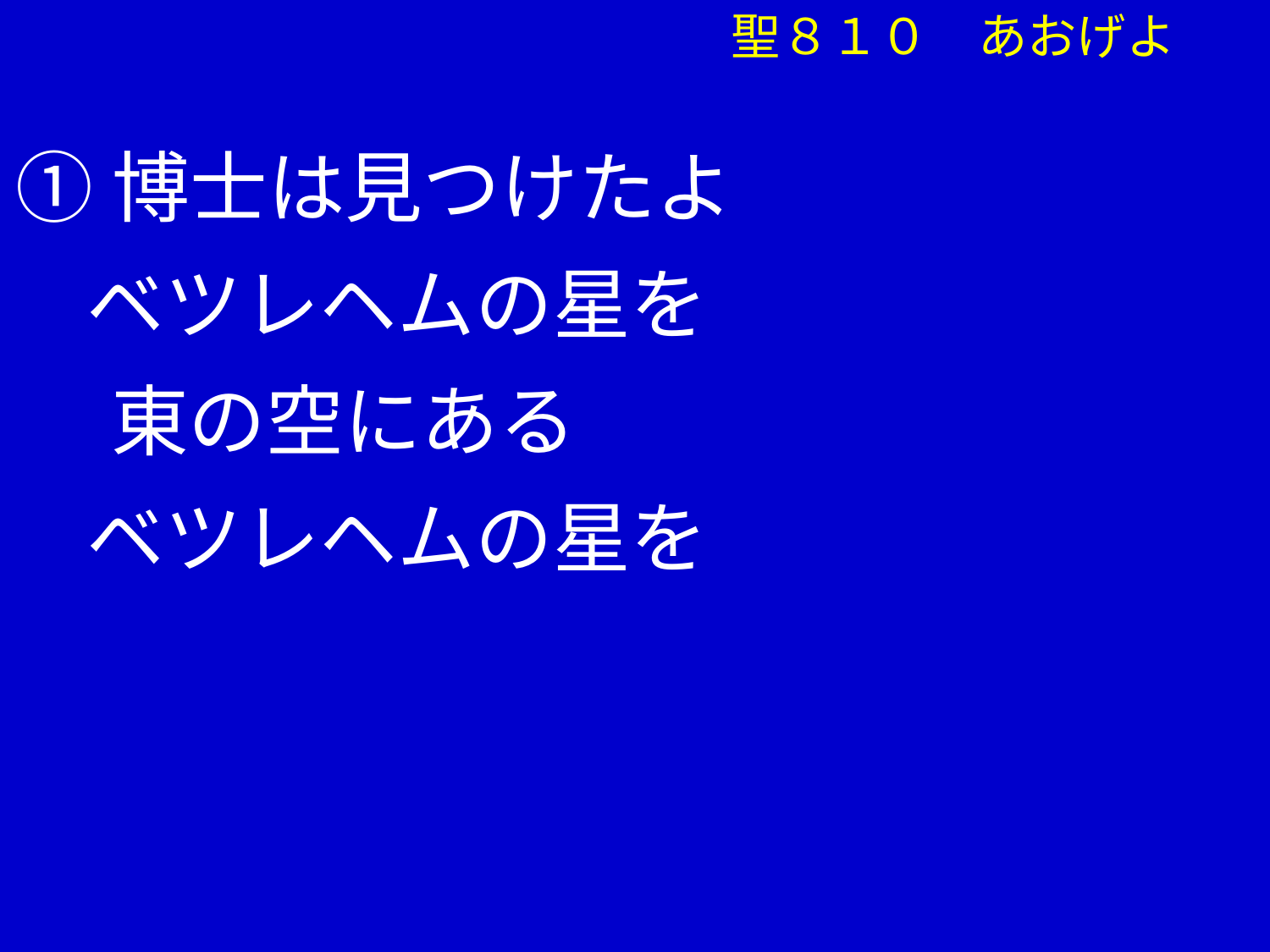

聖８１０　あおげよ
 ①博士は見つけたよ
    ベツレヘムの星を
　  東の空にある
    ベツレヘムの星を